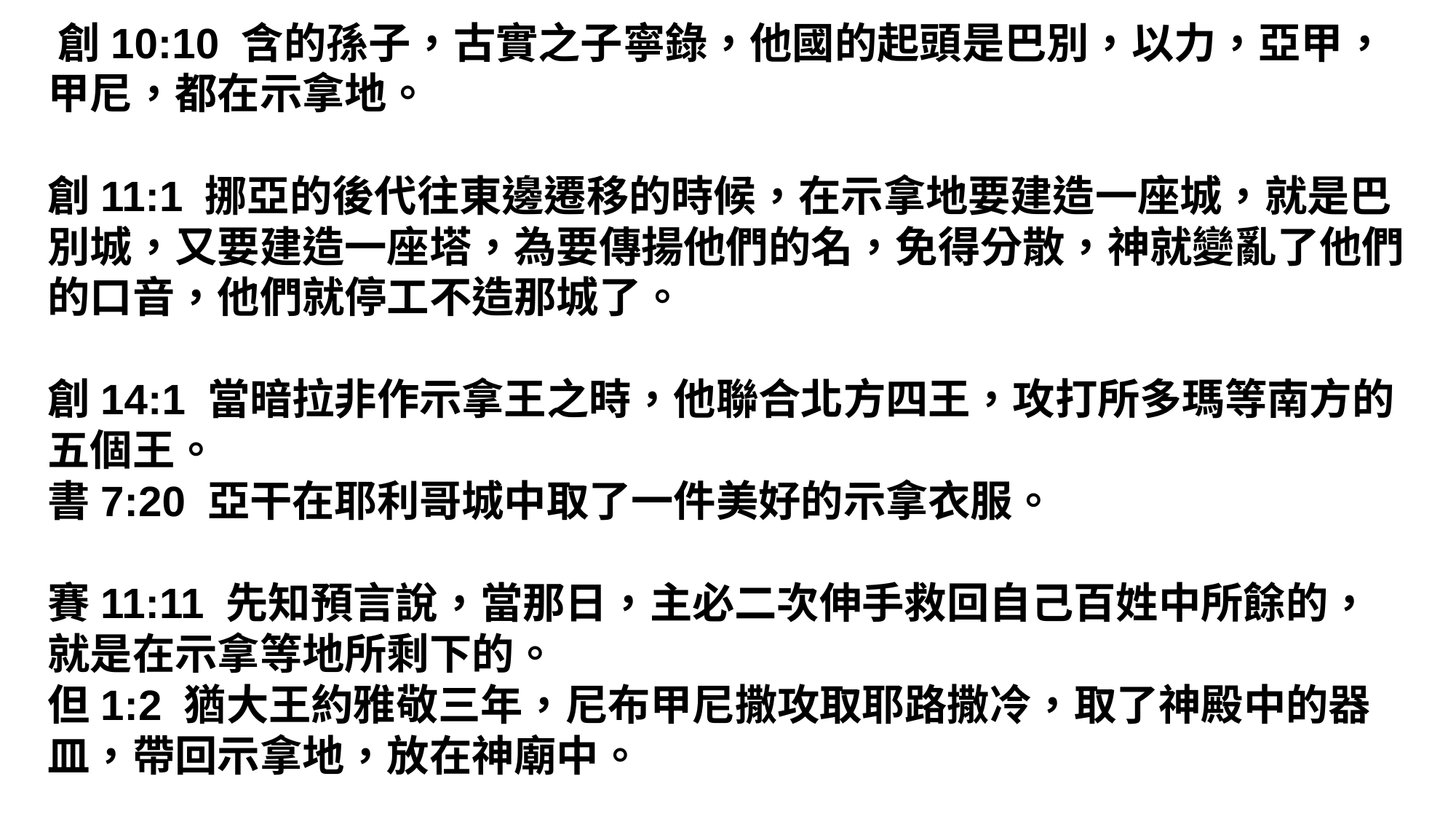

‪‪創10:10 含的孫子，古實之子寧錄，他國的起頭是巴別，以力，亞甲，甲尼，都在示拿地。

創11:1 挪亞的後代往東邊遷移的時候，在示拿地要建造一座城，就是巴別城，又要建造一座塔，為要傳揚他們的名，免得分散，神就變亂了他們的口音，他們就停工不造那城了。

創14:1 當暗拉非作示拿王之時，他聯合北方四王，攻打所多瑪等南方的五個王。
書7:20 亞干在耶利哥城中取了一件美好的示拿衣服。

賽11:11 先知預言說，當那日，主必二次伸手救回自己百姓中所餘的，就是在示拿等地所剩下的。
但1:2 猶大王約雅敬三年，尼布甲尼撒攻取耶路撒冷，取了神殿中的器皿，帶回示拿地，放在神廟中。